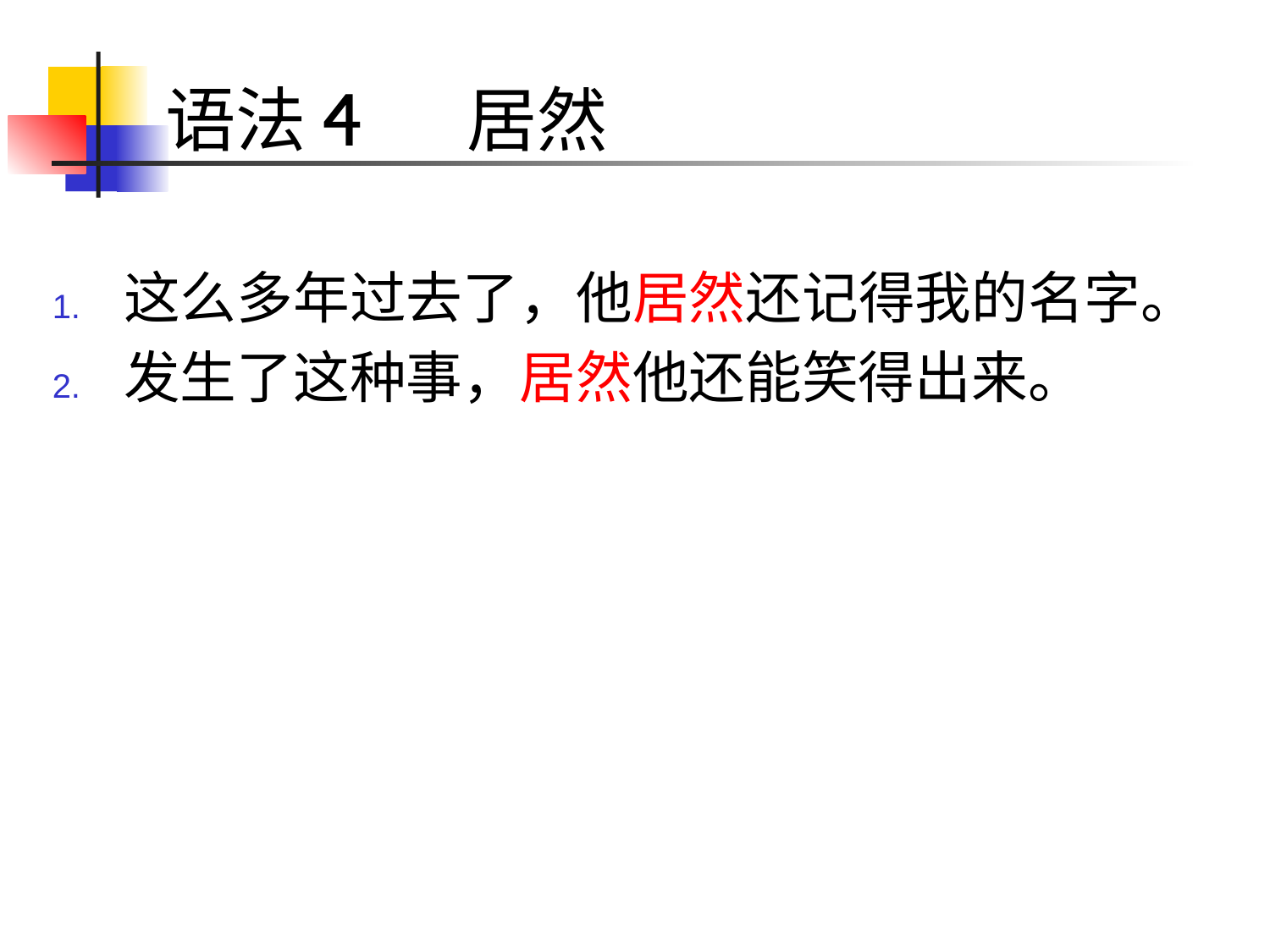

# 语法4    居然
这么多年过去了，他居然还记得我的名字。
发生了这种事，居然他还能笑得出来。